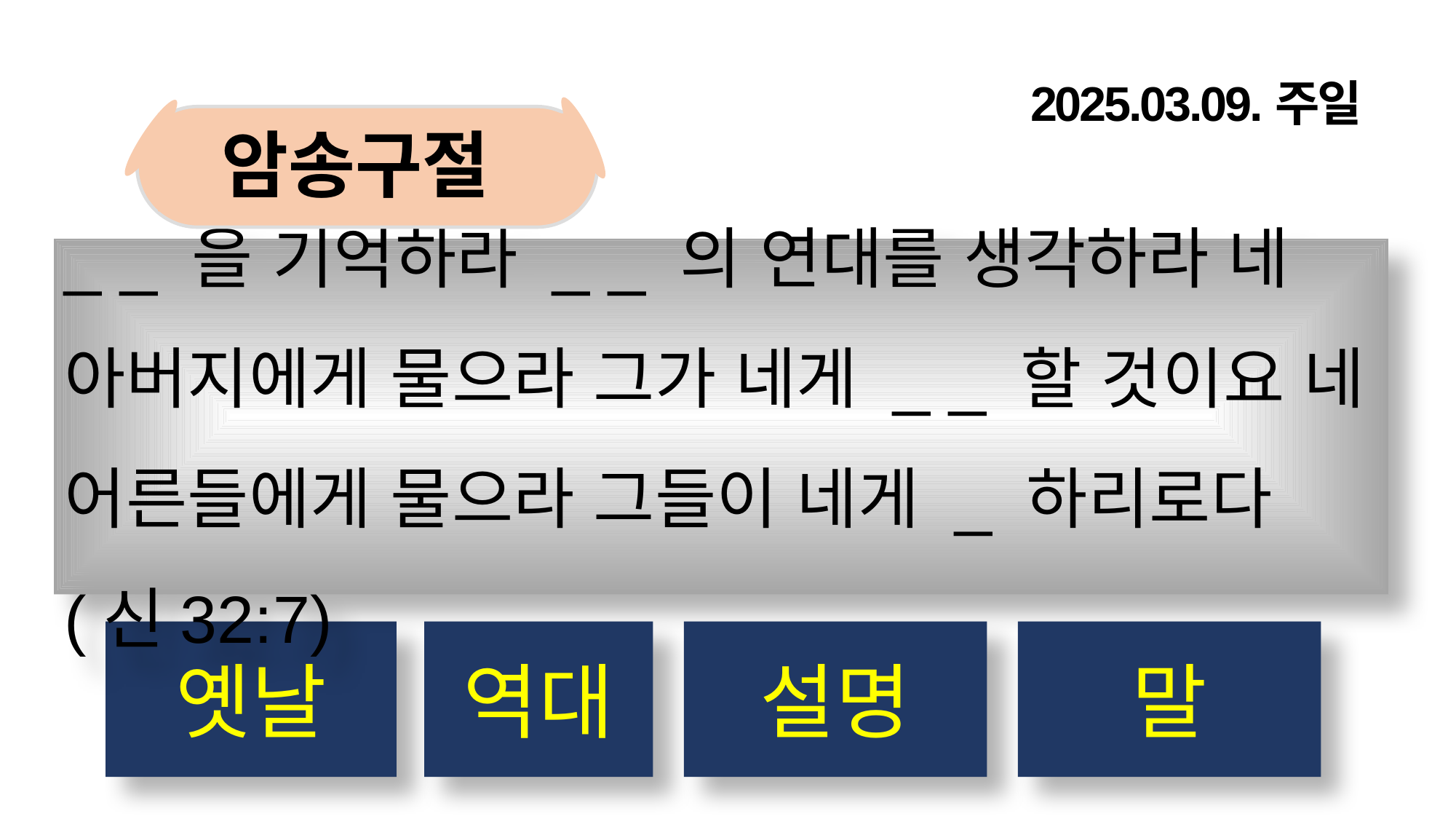

2025.03.09.주일

암송구절
_ _ 을 기억하라 _ _ 의 연대를 생각하라 네 아버지에게 물으라 그가 네게 _ _ 할 것이요 네 어른들에게 물으라 그들이 네게 _ 하리로다 (신32:7)
옛날
역대
설명
말